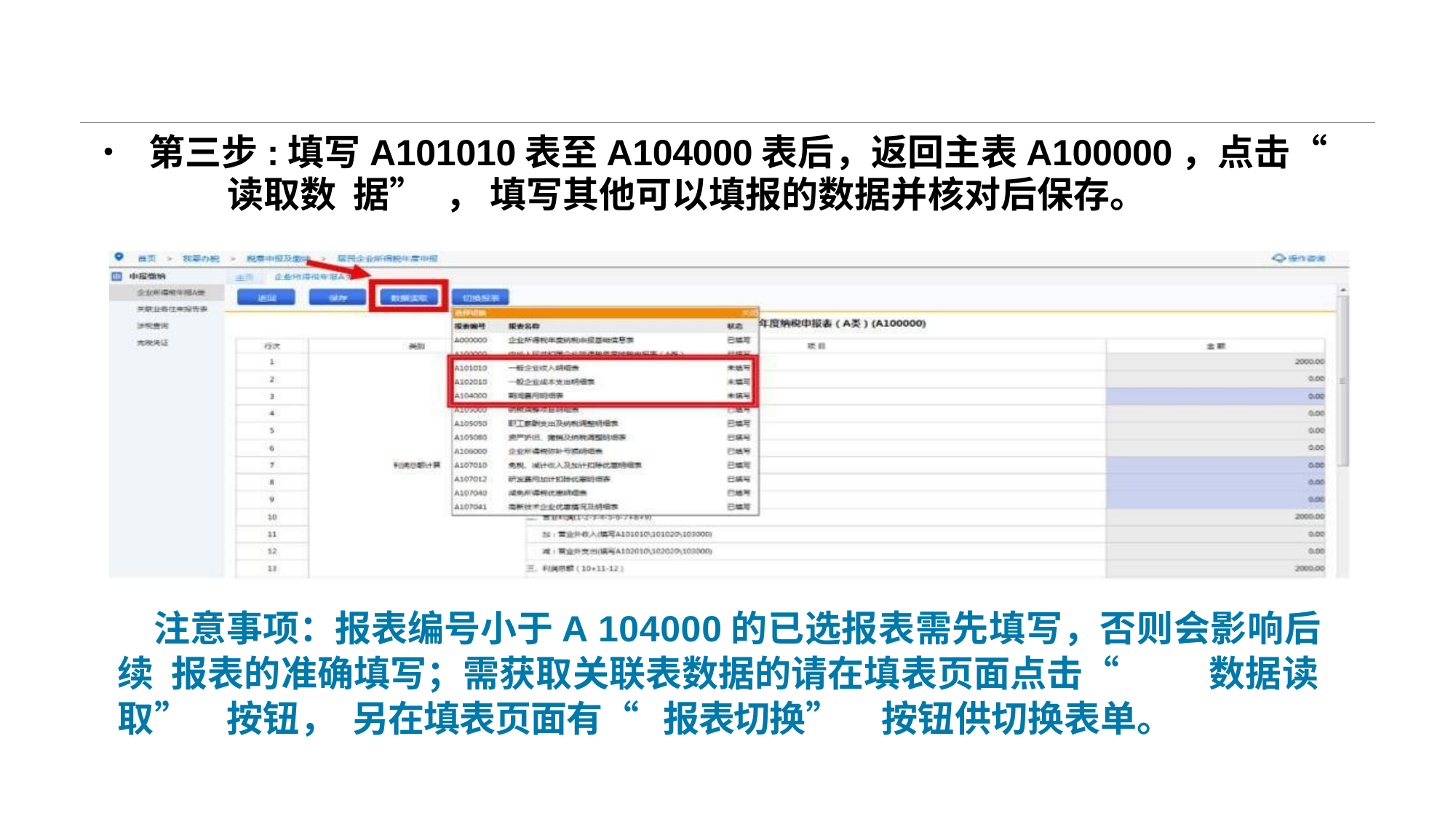

• 第三步:填写A101010表至A104000表后，返回主表A100000，点击“	读取数  据”	， 填写其他可以填报的数据并核对后保存。

注意事项：报表编号小于A 104000的已选报表需先填写，否则会影响后续  报表的准确填写；需获取关联表数据的请在填表页面点击“	数据读取”	按钮，  另在填表页面有“	报表切换”	按钮供切换表单。